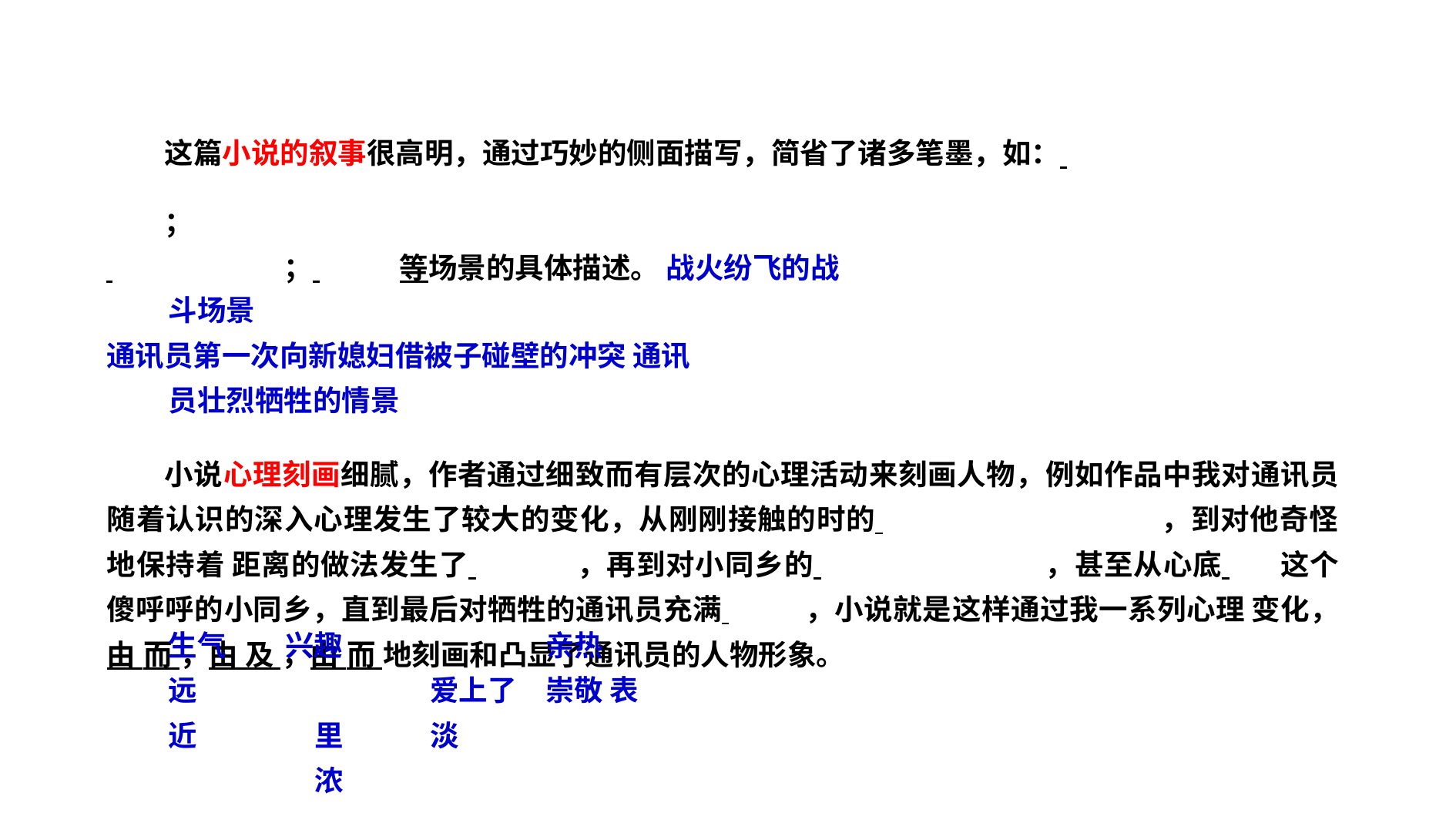

这篇小说的叙事很高明，通过巧妙的侧面描写，简省了诸多笔墨，如： 	；
 		； 	等场景的具体描述。 战火纷飞的战斗场景
通讯员第一次向新媳妇借被子碰壁的冲突 通讯员壮烈牺牲的情景

小说心理刻画细腻，作者通过细致而有层次的心理活动来刻画人物，例如作品中我对通讯员 随着认识的深入心理发生了较大的变化，从刚刚接触的时的 			，到对他奇怪地保持着 距离的做法发生了 	，再到对小同乡的 		，甚至从心底 	这个 傻呼呼的小同乡，直到最后对牺牲的通讯员充满 	，小说就是这样通过我一系列心理 变化，由 而 ，由 及 ，由 而 地刻画和凸显了通讯员的人物形象。
生气 远	近
兴趣		亲热		爱上了	崇敬 表	里	淡		浓